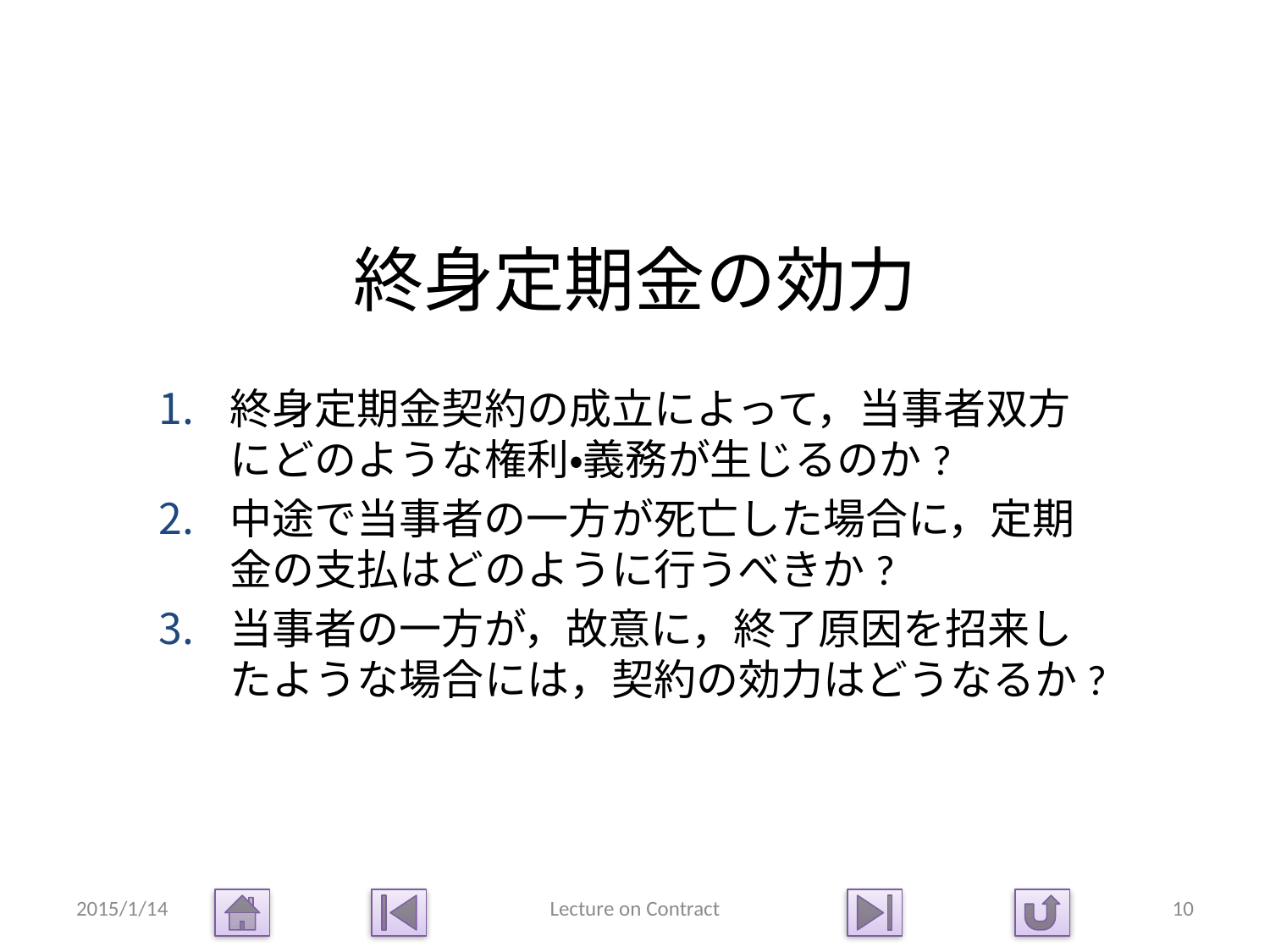

# 終身定期金の効力
終身定期金契約の成立によって，当事者双方にどのような権利・義務が生じるのか?
中途で当事者の一方が死亡した場合に，定期金の支払はどのように行うべきか?
当事者の一方が，故意に，終了原因を招来したような場合には，契約の効力はどうなるか?
2015/1/14
Lecture on Contract
10